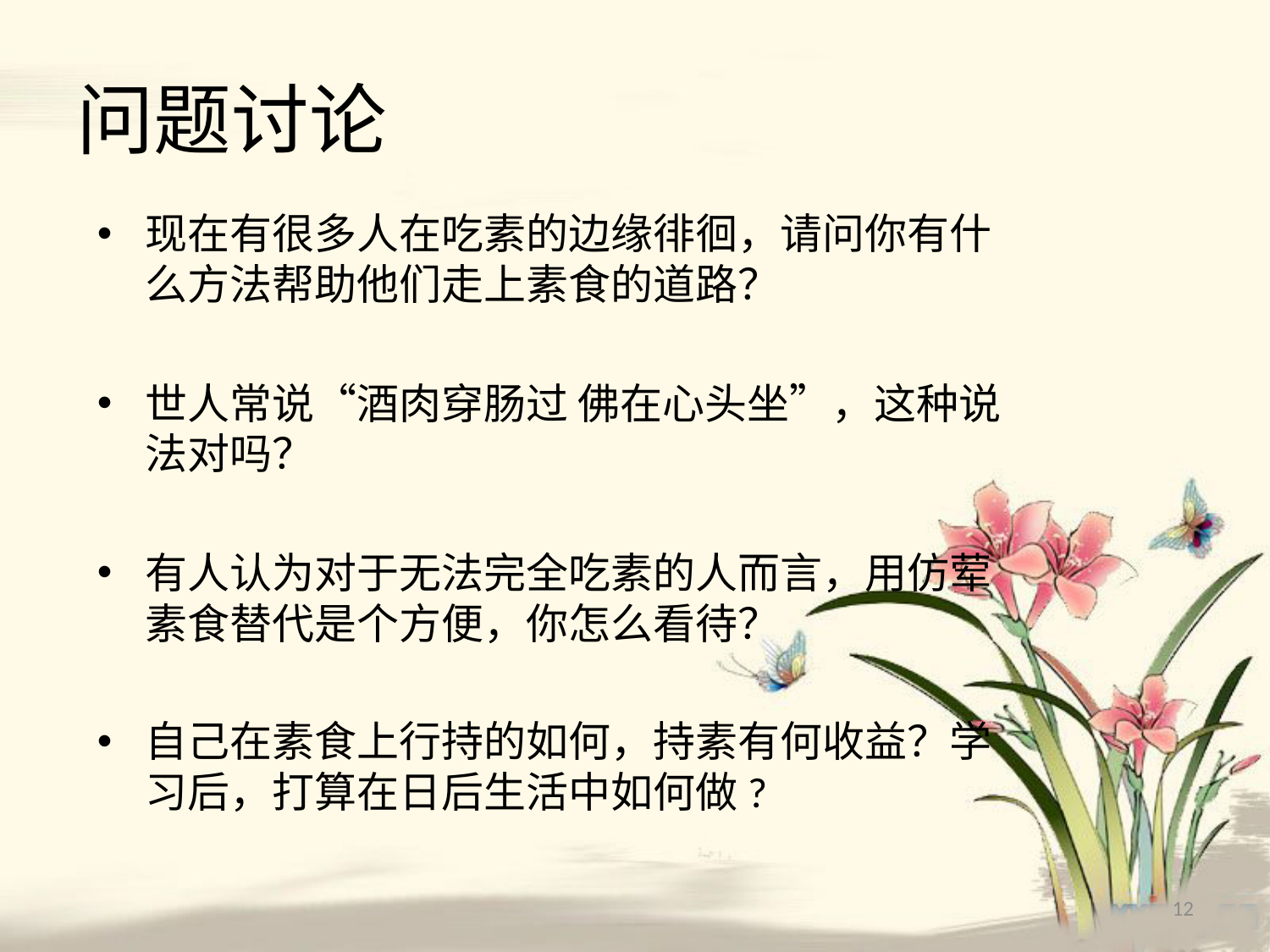

# 问题讨论
现在有很多人在吃素的边缘徘徊，请问你有什么方法帮助他们走上素食的道路？

世人常说“酒肉穿肠过 佛在心头坐”，这种说法对吗？

有人认为对于无法完全吃素的人而言，用仿荤素食替代是个方便，你怎么看待？

自己在素食上行持的如何，持素有何收益？学习后，打算在日后生活中如何做?

12